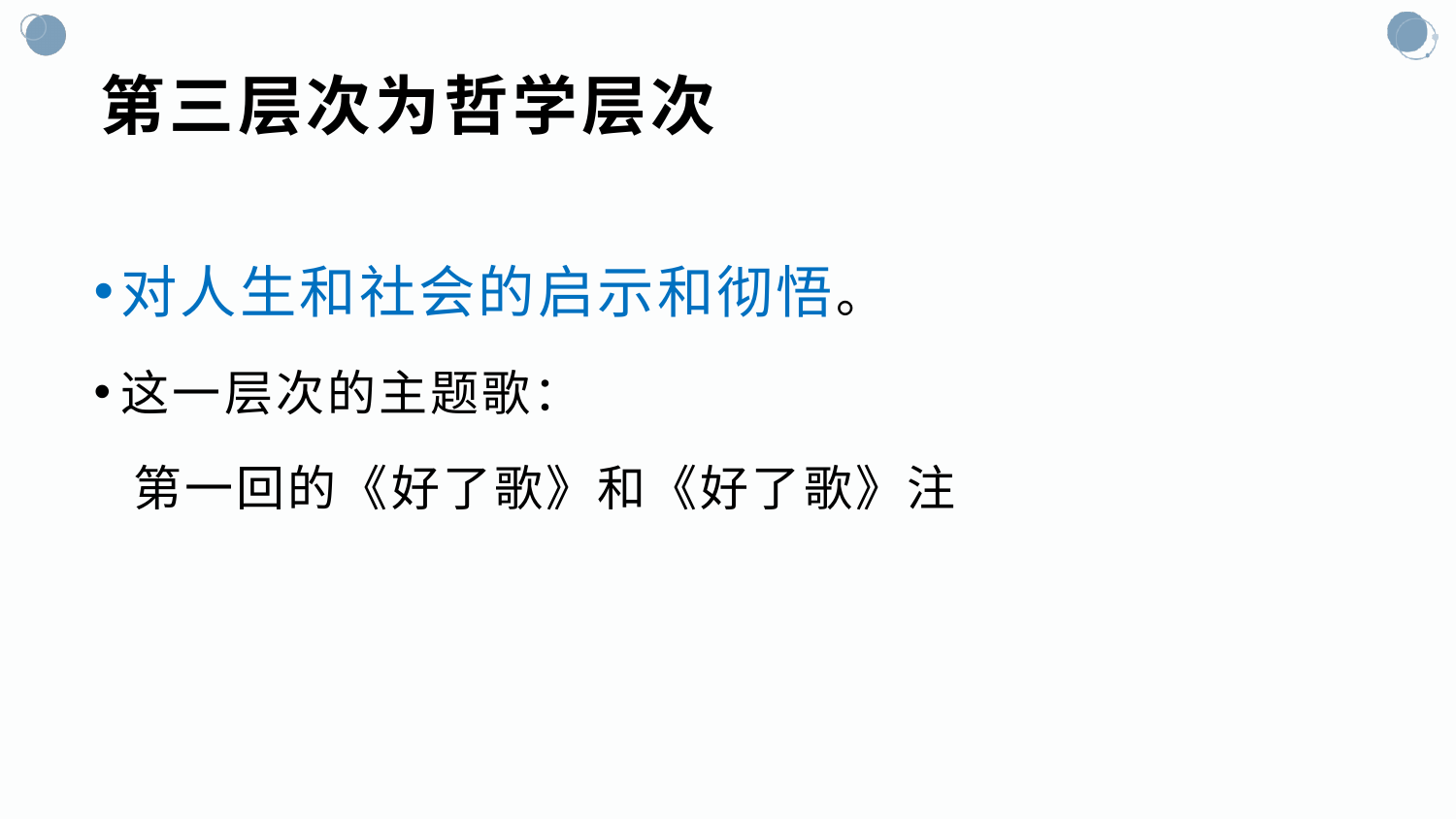

# 第三层次为哲学层次
对人生和社会的启示和彻悟。
这一层次的主题歌：
  第一回的《好了歌》和《好了歌》注